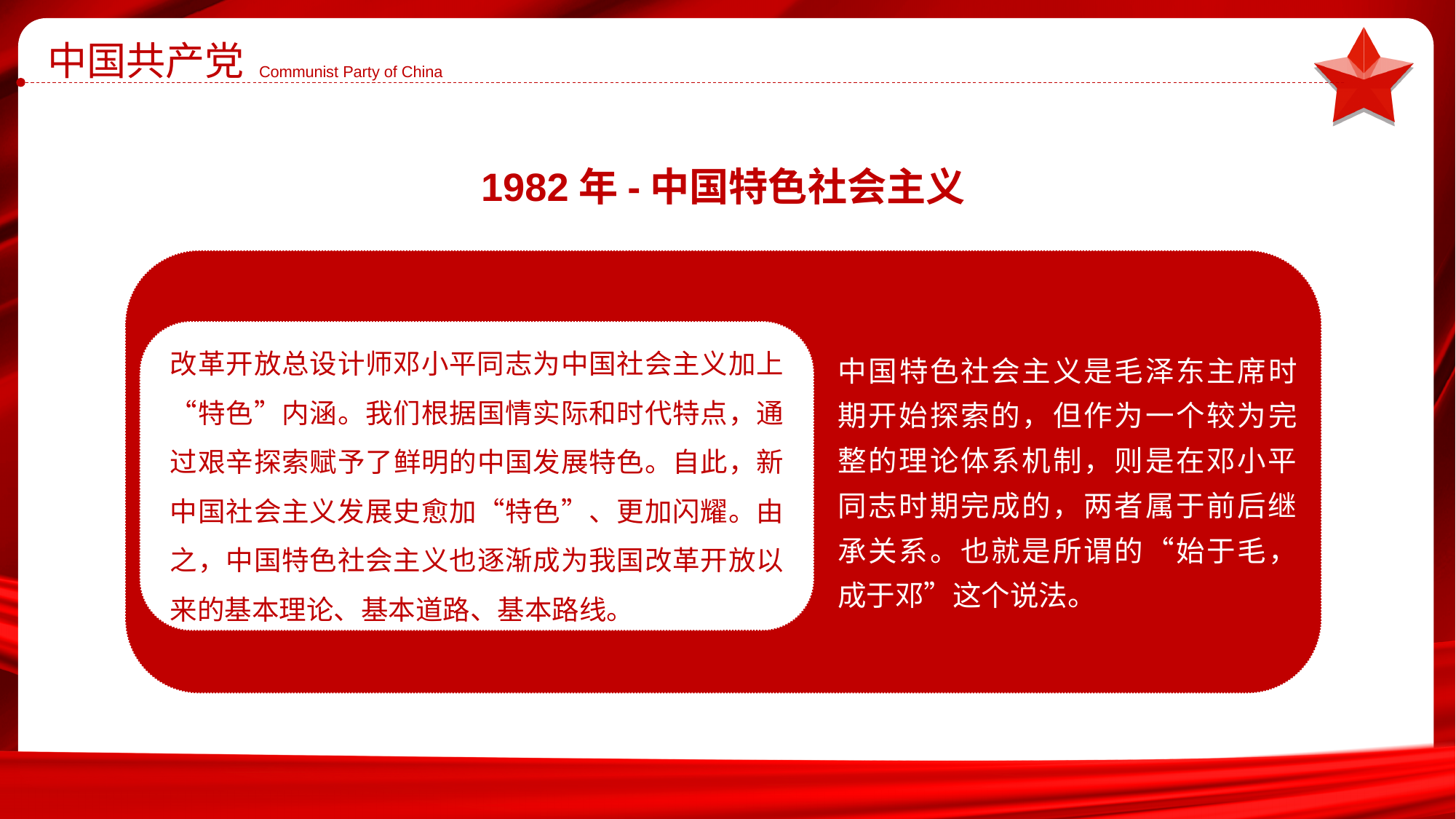

1982年-中国特色社会主义

改革开放总设计师邓小平同志为中国社会主义加上“特色”内涵。我们根据国情实际和时代特点，通过艰辛探索赋予了鲜明的中国发展特色。自此，新中国社会主义发展史愈加“特色”、更加闪耀。由之，中国特色社会主义也逐渐成为我国改革开放以来的基本理论、基本道路、基本路线。
中国特色社会主义是毛泽东主席时期开始探索的，但作为一个较为完整的理论体系机制，则是在邓小平同志时期完成的，两者属于前后继承关系。也就是所谓的“始于毛，成于邓”这个说法。